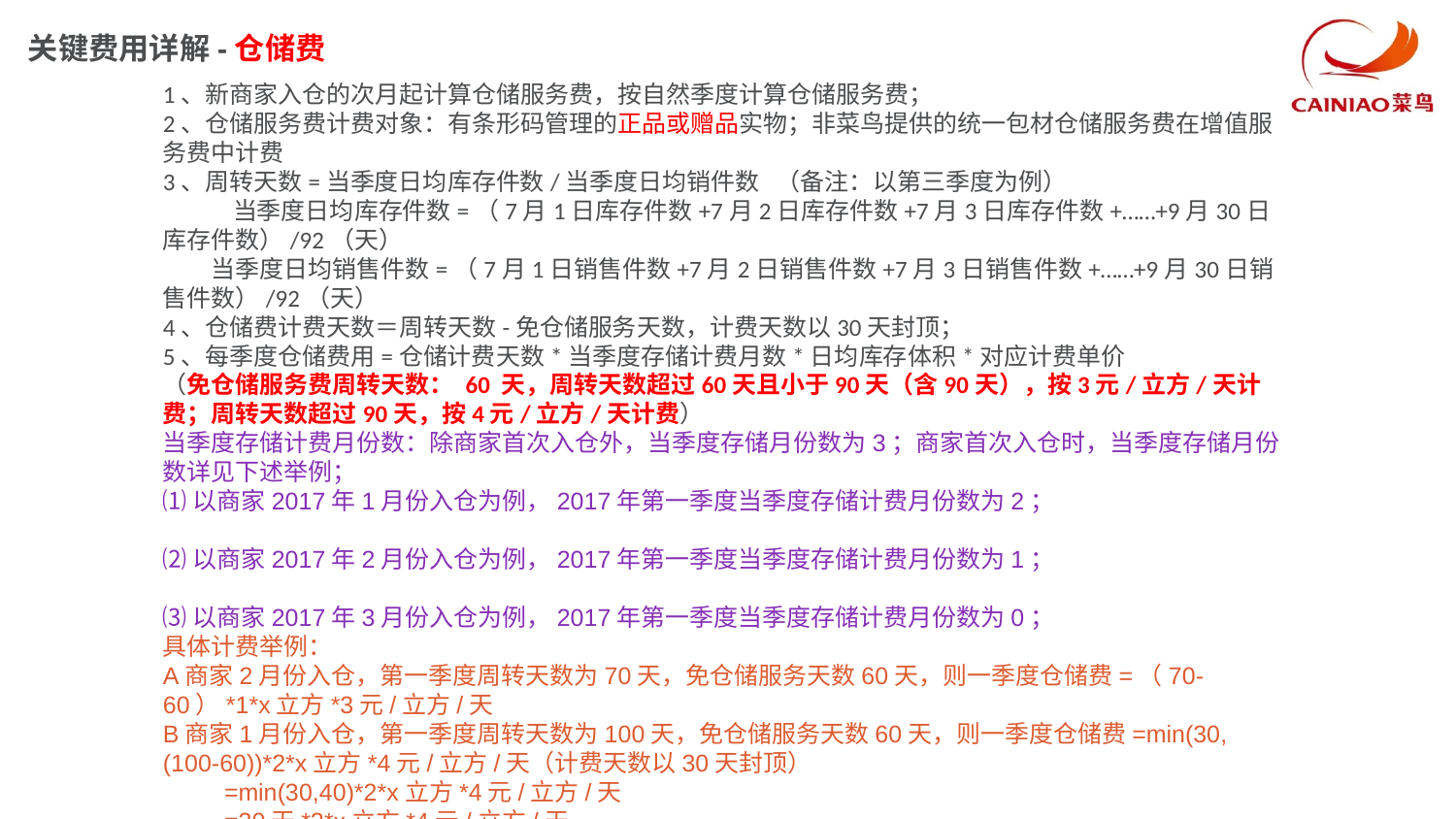

关键费用详解-仓储费
1、新商家入仓的次月起计算仓储服务费，按自然季度计算仓储服务费；
2、仓储服务费计费对象：有条形码管理的正品或赠品实物；非菜鸟提供的统一包材仓储服务费在增值服务费中计费
3、周转天数=当季度日均库存件数/当季度日均销件数   （备注：以第三季度为例）
            当季度日均库存件数=（7月1日库存件数+7月2日库存件数+7月3日库存件数+……+9月30日库存件数）/92（天）
        当季度日均销售件数=（7月1日销售件数+7月2日销售件数+7月3日销售件数+……+9月30日销售件数）/92（天）
4、仓储费计费天数＝周转天数-免仓储服务天数，计费天数以30天封顶；
5、每季度仓储费用=仓储计费天数*当季度存储计费月数*日均库存体积*对应计费单价
（免仓储服务费周转天数： 60 天，周转天数超过60天且小于90天（含90天），按3元/立方/天计费；周转天数超过90天，按4元/立方/天计费）
当季度存储计费月份数：除商家首次入仓外，当季度存储月份数为3；商家首次入仓时，当季度存储月份数详见下述举例；
⑴以商家2017年1月份入仓为例，2017年第一季度当季度存储计费月份数为2；
⑵以商家2017年2月份入仓为例，2017年第一季度当季度存储计费月份数为1；
⑶以商家2017年3月份入仓为例，2017年第一季度当季度存储计费月份数为0；
具体计费举例：
A商家2月份入仓，第一季度周转天数为70天，免仓储服务天数60天，则一季度仓储费=（70-60）*1*x立方*3元/立方/天
B商家1月份入仓，第一季度周转天数为100天，免仓储服务天数60天，则一季度仓储费=min(30,(100-60))*2*x立方*4元/立方/天（计费天数以30天封顶）
         =min(30,40)*2*x立方*4元/立方/天
         =30天*2*x立方*4元/立方/天
注意点：仓储费计费及周转天数的计算是按商家纬度，非仓纬度。